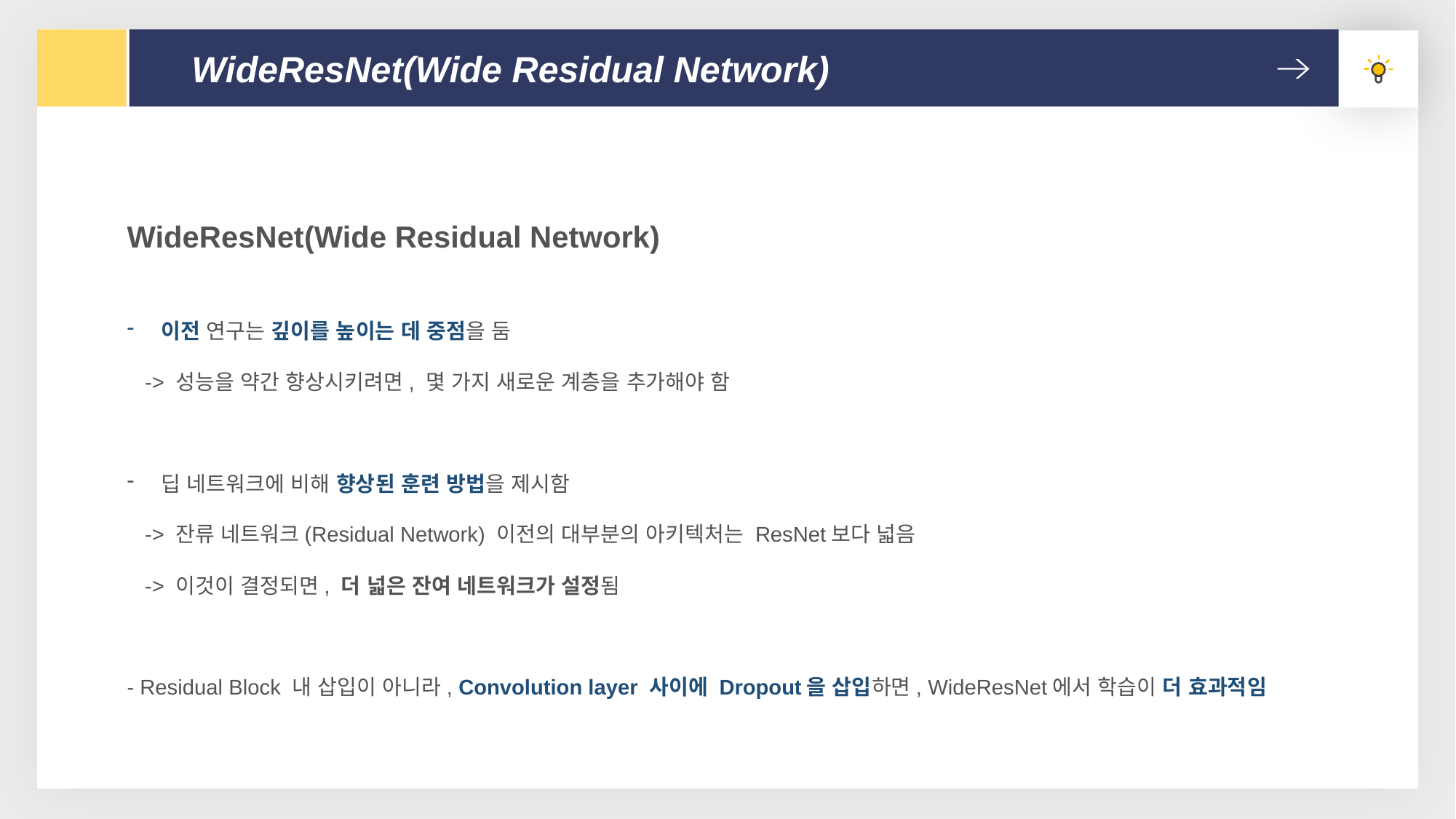

WideResNet(Wide Residual Network)

WideResNet(Wide Residual Network)

이전 연구는 깊이를 높이는 데 중점을 둠
   -> 성능을 약간 향상시키려면, 몇 가지 새로운 계층을 추가해야 함

딥 네트워크에 비해 향상된 훈련 방법을 제시함
   -> 잔류 네트워크(Residual Network) 이전의 대부분의 아키텍처는 ResNet보다 넓음
   -> 이것이 결정되면, 더 넓은 잔여 네트워크가 설정됨

- Residual Block 내 삽입이 아니라, Convolution layer 사이에 Dropout을 삽입하면, WideResNet에서 학습이 더 효과적임